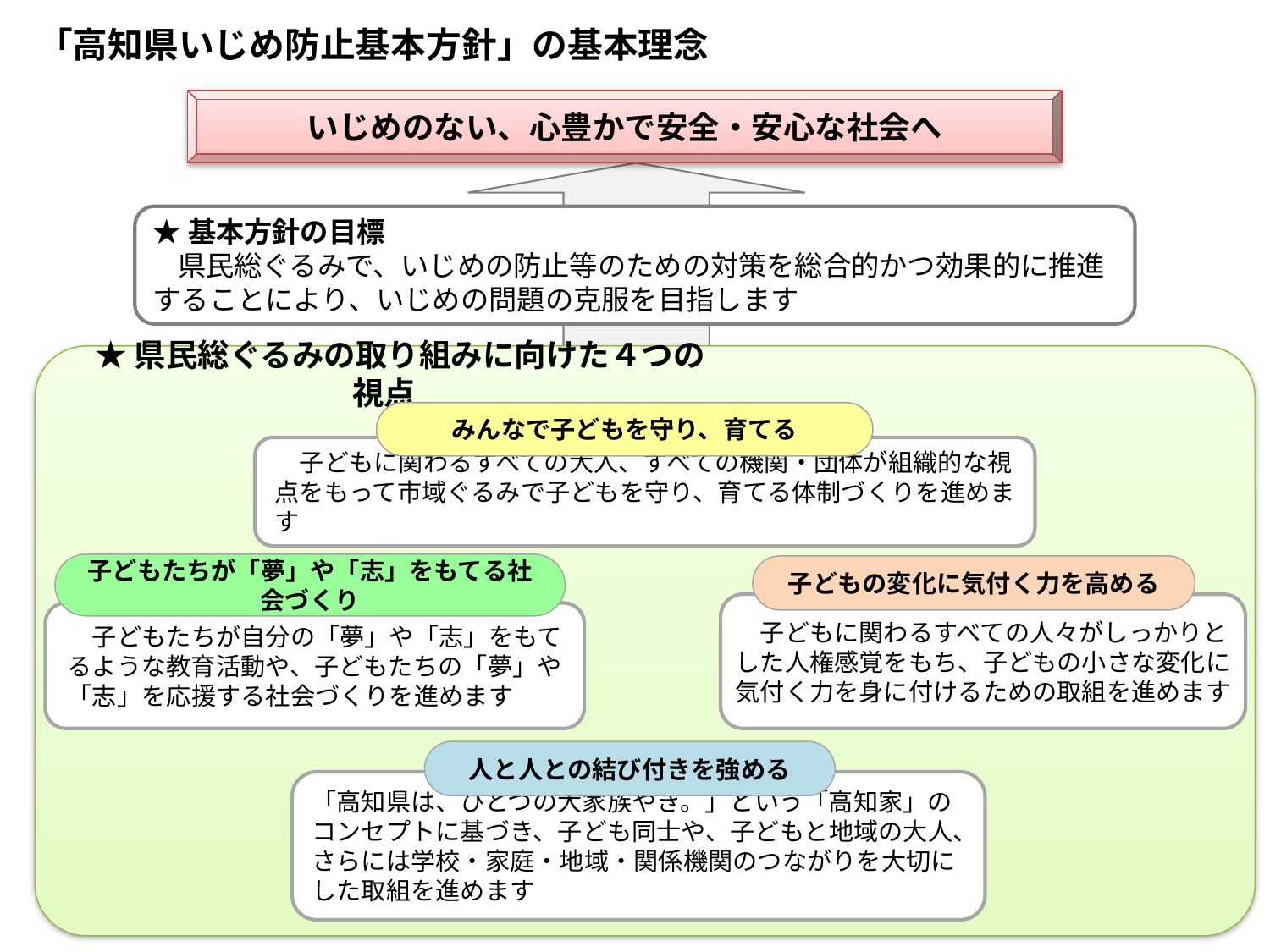

「高知県いじめ防止基本方針」の基本理念
いじめのない、心豊かで安全・安心な社会へ

　子どもに関わるすべての大人、すべての機関・団体が組織的な視点をもって市域ぐるみで子どもを守り、育てる体制づくりを進めます
　子どもに関わるすべての人々がしっかりとした人権感覚をもち、子どもの小さな変化に気付く力を身に付けるための取組を進めます
　子どもたちが自分の「夢」や「志」をもてるような教育活動や、子どもたちの「夢」や「志」を応援する社会づくりを進めます
「高知県は、ひとつの大家族やき。」という「高知家」のコンセプトに基づき、子ども同士や、子どもと地域の大人、さらには学校・家庭・地域・関係機関のつながりを大切にした取組を進めます
★基本方針の目標
　県民総ぐるみで、いじめの防止等のための対策を総合的かつ効果的に推進することにより、いじめの問題の克服を目指します
★県民総ぐるみの取り組みに向けた４つの視点
みんなで子どもを守り、育てる
子どもたちが「夢」や「志」をもてる社会づくり
子どもの変化に気付く力を高める
人と人との結び付きを強める